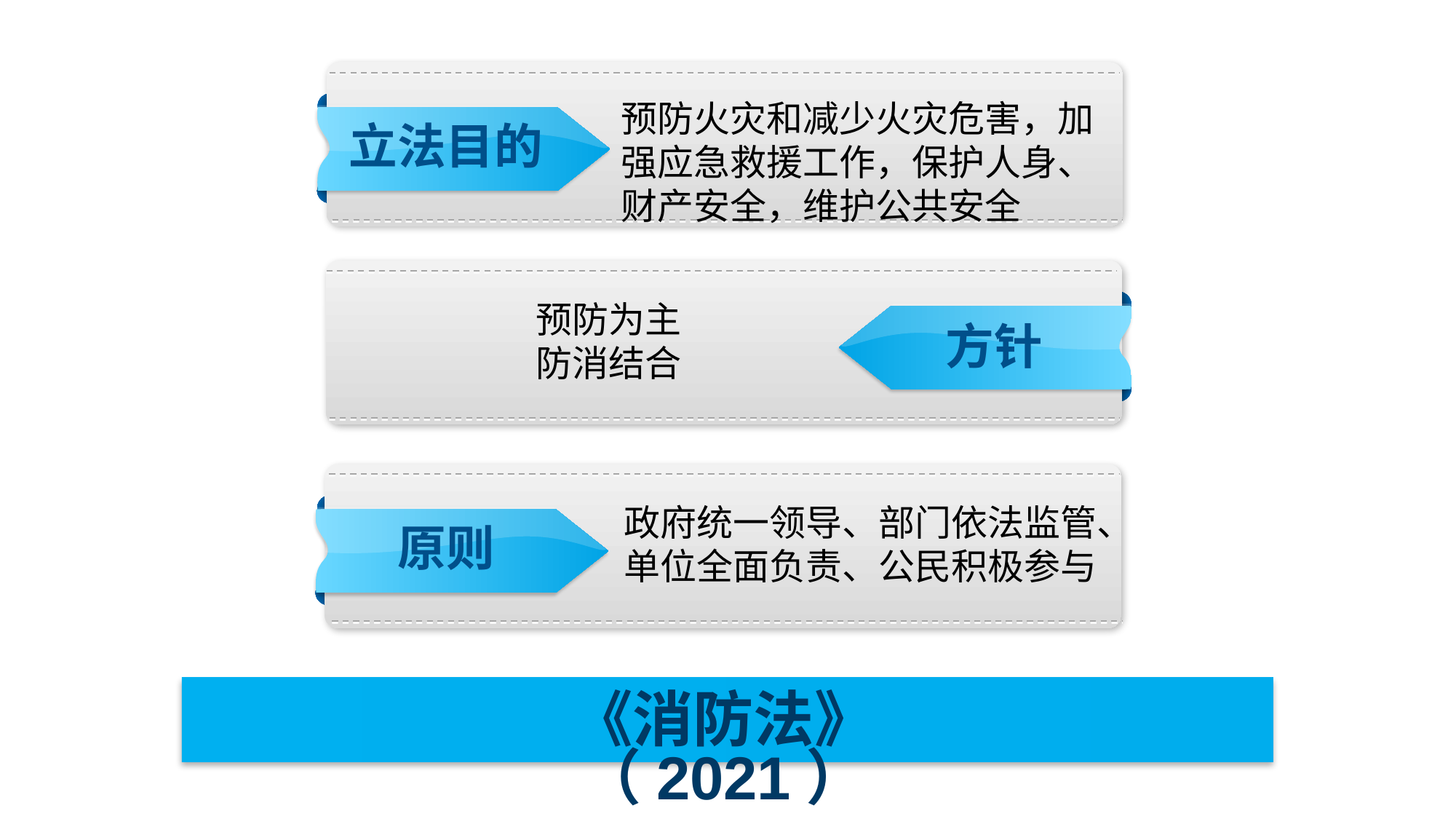

预防火灾和减少火灾危害，加强应急救援工作，保护人身、财产安全，维护公共安全

立法目的

预防为主
防消结合

方针

政府统一领导、部门依法监管、单位全面负责、公民积极参与

原则

《消防法》（2021）